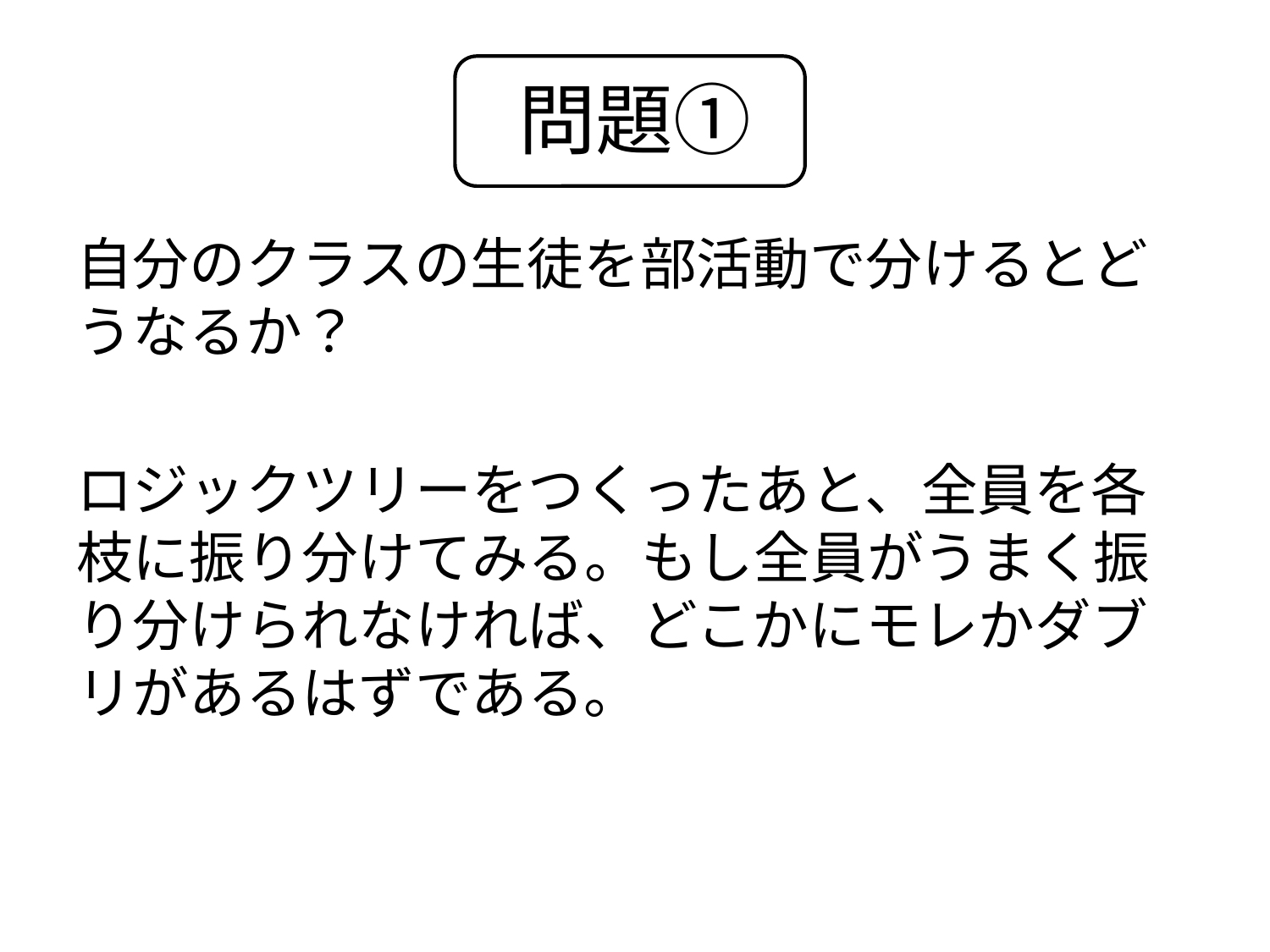

# 問題①

自分のクラスの生徒を部活動で分けるとどうなるか？

ロジックツリーをつくったあと、全員を各枝に振り分けてみる。もし全員がうまく振り分けられなければ、どこかにモレかダブリがあるはずである。